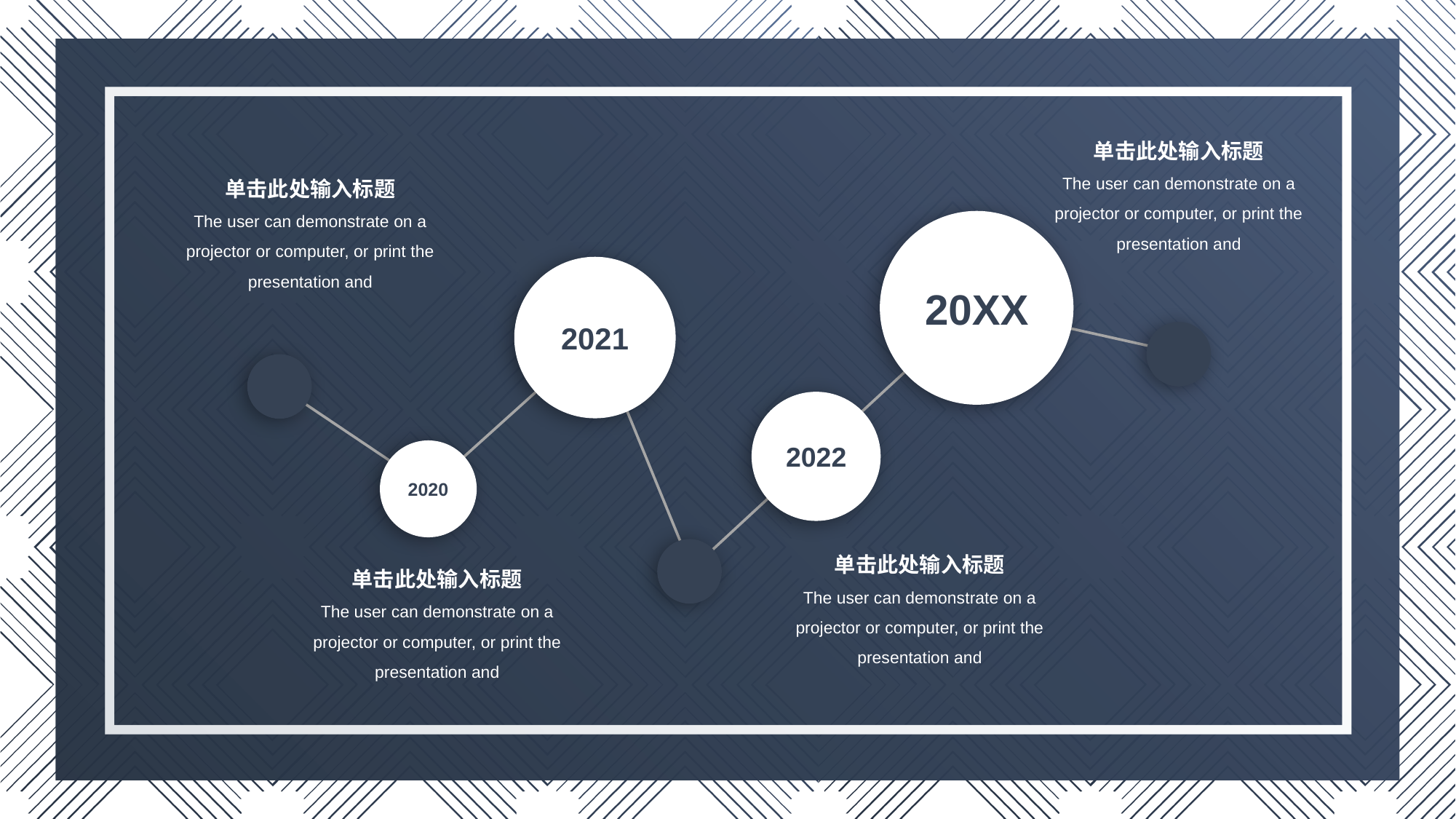

单击此处输入标题
The user can demonstrate on a projector or computer, or print the presentation and
单击此处输入标题
The user can demonstrate on a projector or computer, or print the presentation and
20XX
2021

2022
2020

单击此处输入标题
The user can demonstrate on a projector or computer, or print the presentation and
单击此处输入标题
The user can demonstrate on a projector or computer, or print the presentation and